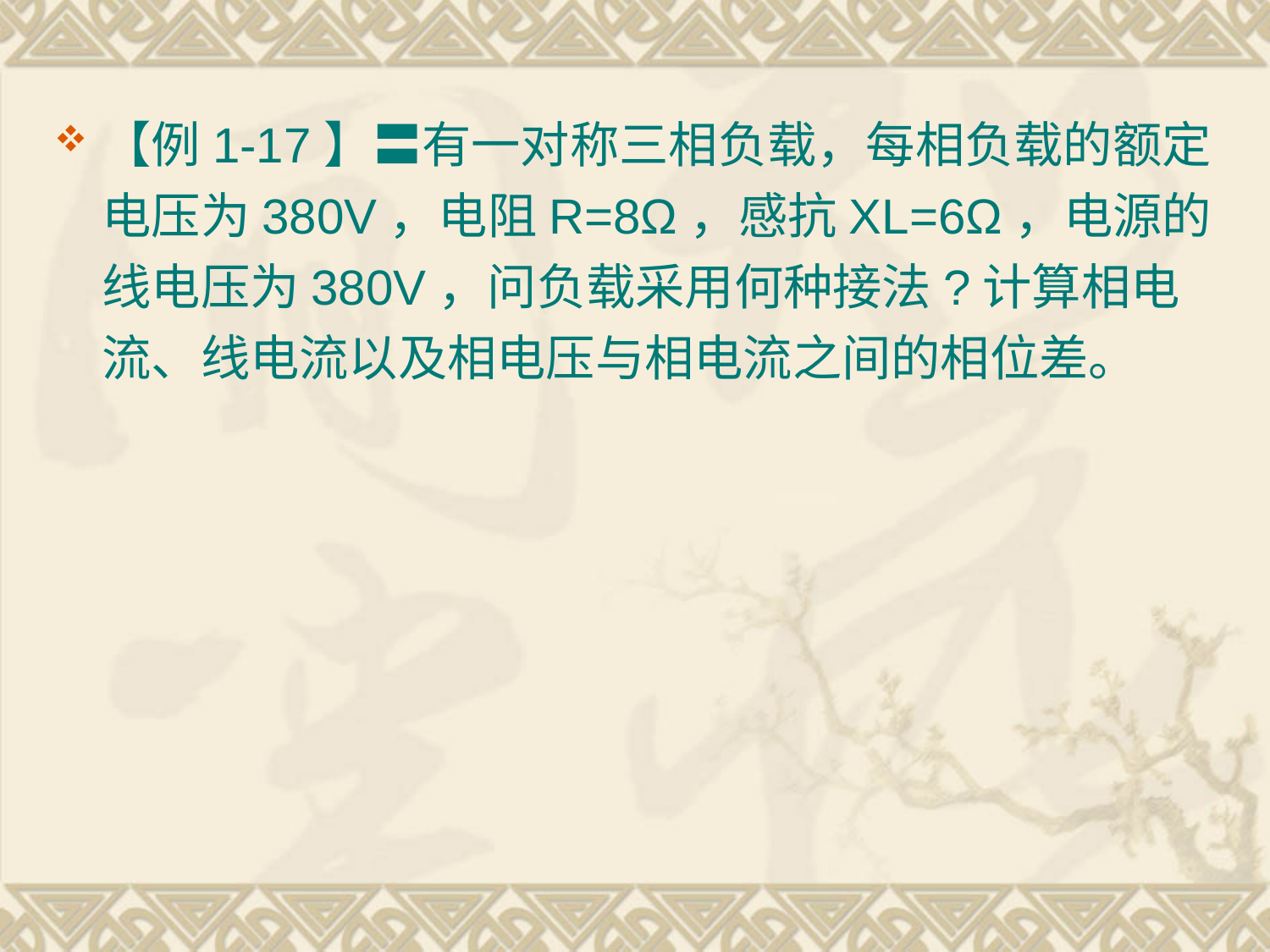

【例1-17】〓有一对称三相负载，每相负载的额定电压为380V，电阻R=8Ω，感抗XL=6Ω，电源的线电压为380V，问负载采用何种接法?计算相电流、线电流以及相电压与相电流之间的相位差。